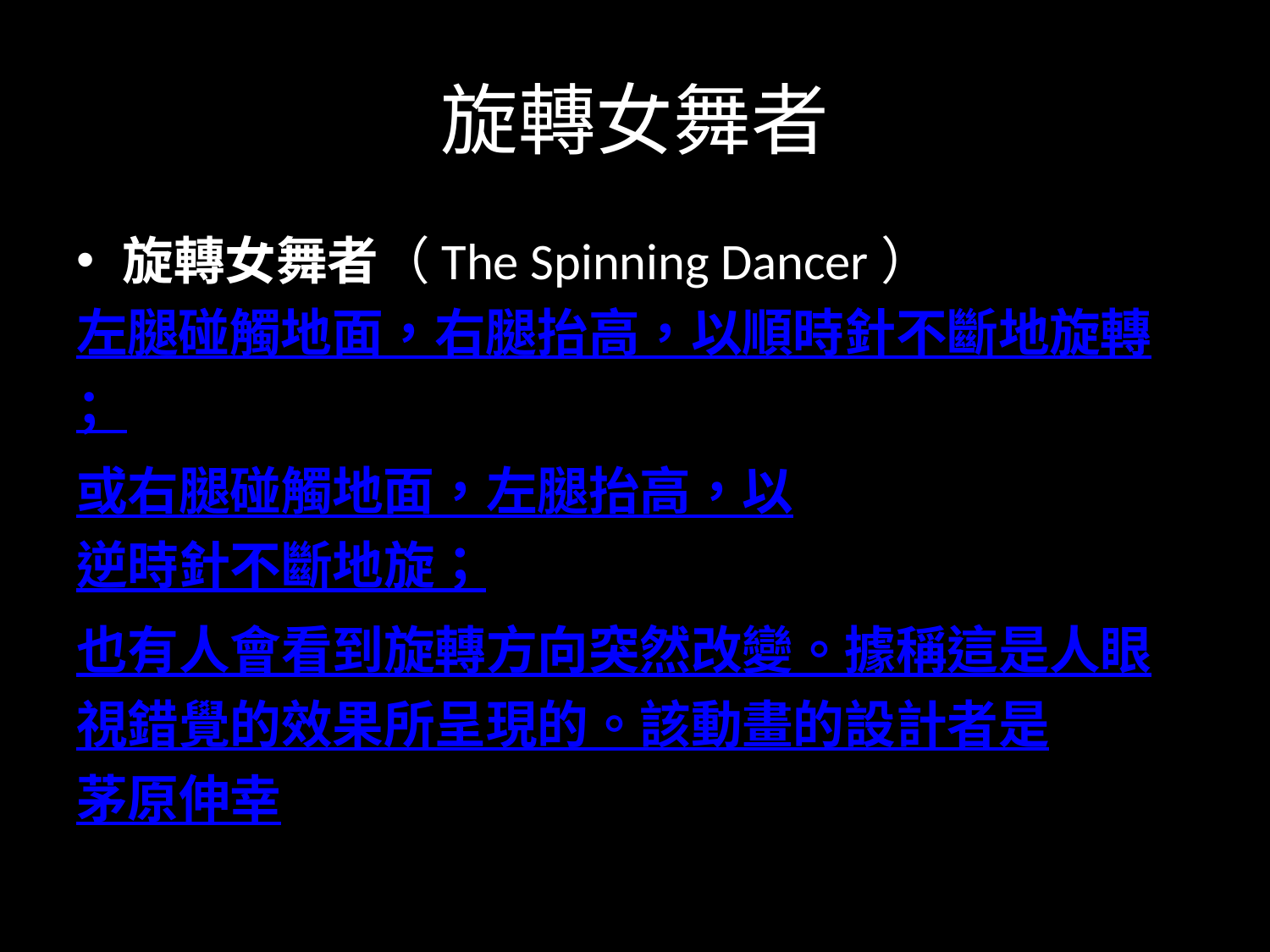

# 旋轉女舞者
旋轉女舞者（The Spinning Dancer）
左腿碰觸地面，右腿抬高，以順時針不斷地旋轉；
或右腿碰觸地面，左腿抬高，以逆時針不斷地旋；
也有人會看到旋轉方向突然改變。據稱這是人眼視錯覺的效果所呈現的。該動畫的設計者是茅原伸幸